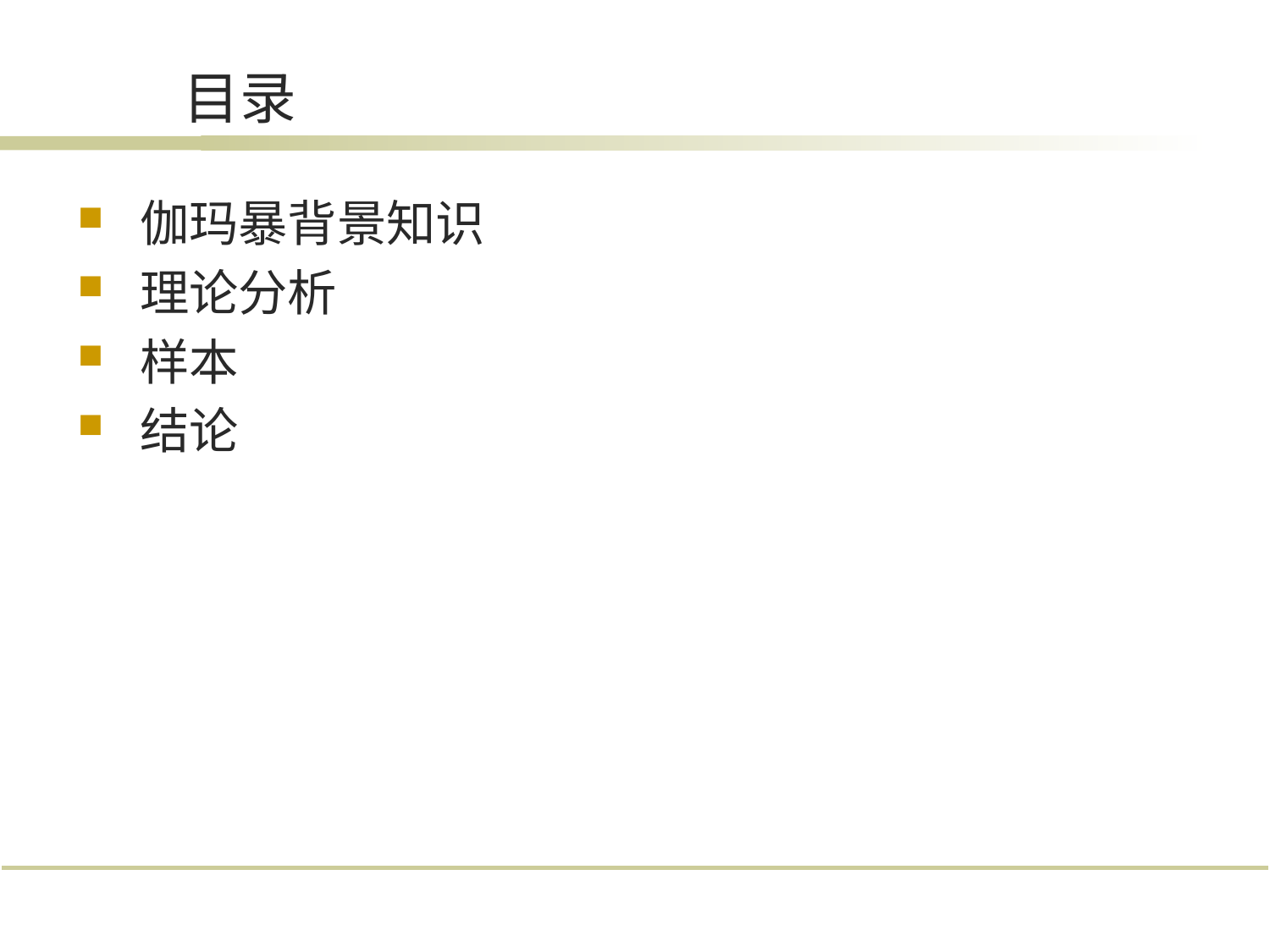

# 目录
伽玛暴背景知识
理论分析
样本
结论

2